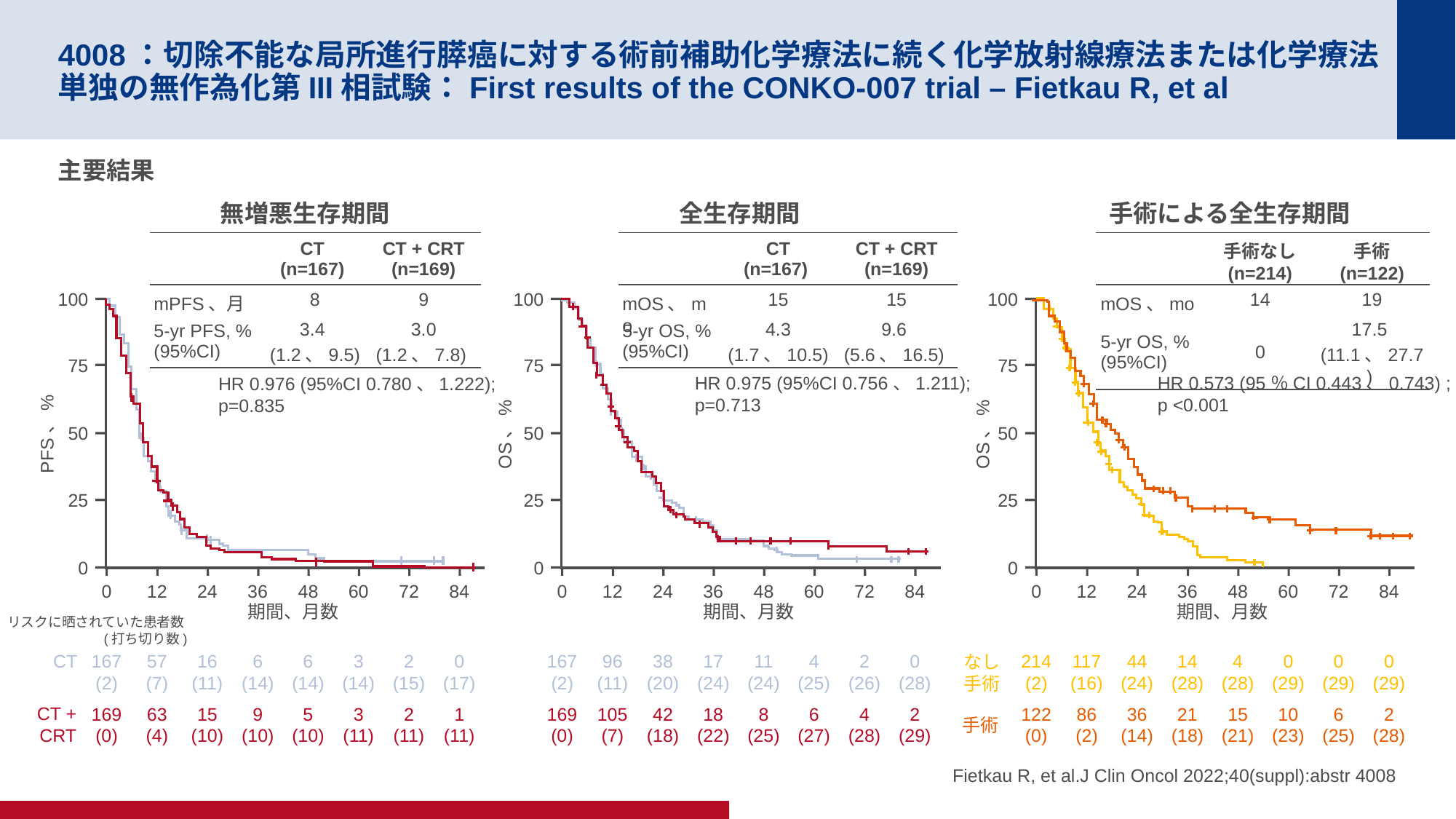

# 4008：切除不能な局所進行膵癌に対する術前補助化学療法に続く化学放射線療法または化学療法単独の無作為化第III相試験：First results of the CONKO-007 trial – Fietkau R, et al
主要結果
無増悪生存期間
全生存期間
手術による全生存期間
|  | CT (n=167) | CT + CRT (n=169) |
| --- | --- | --- |
| mPFS、月 | 8 | 9 |
| 5-yr PFS, % (95%CI) | 3.4 (1.2、9.5) | 3.0 (1.2、7.8) |
|  | CT (n=167) | CT + CRT (n=169) |
| --- | --- | --- |
| mOS、mo | 15 | 15 |
| 5-yr OS, % (95%CI) | 4.3 (1.7、10.5) | 9.6 (5.6、16.5) |
|  | 手術なし (n=214) | 手術 (n=122) |
| --- | --- | --- |
| mOS、mo | 14 | 19 |
| 5-yr OS, % (95%CI) | 0 | 17.5 (11.1、27.7) |
100

75

50
PFS、%

25

0

HR 0.976 (95%CI 0.780、1.222);
p=0.835

0
12
24
36
48
60
72
84
期間、月数
リスクに晒されていた患者数
(打ち切り数)
167
(2)
57
(7)
16
(11)
6
(14)
6
(14)
3
(14)
2
(15)
0
(17)
169
 (0)
63
(4)
15
(10)
9
(10)
5
(10)
3
(11)
2
(11)
1
(11)
100

75

50
OS、%

25

0

0
12
24
36
48
60
72
84
期間、月数
167
(2)
96
(11)
38
(20)
17
(24)
11
(24)
4
(25)
2
(26)
0
(28)
169
 (0)
105
(7)
42
(18)
18
(22)
8
(25)
6
(27)
4
(28)
2
(29)
100

75

50
OS、%

25

0

HR 0.975 (95%CI 0.756、1.211);
p=0.713
HR 0.573 (95％CI 0.443、0.743) ;
p <0.001

0
12
24
36
48
60
72
84
期間、月数
CT
214
(2)
117
(16)
44
(24)
14
(28)
4
(28)
0
(29)
0
(29)
0
(29)
なし
手術
CT +
CRT
122
 (0)
86
(2)
36
(14)
21
(18)
15
(21)
10
(23)
6
(25)
2
(28)
手術
Fietkau R, et al.J Clin Oncol 2022;40(suppl):abstr 4008